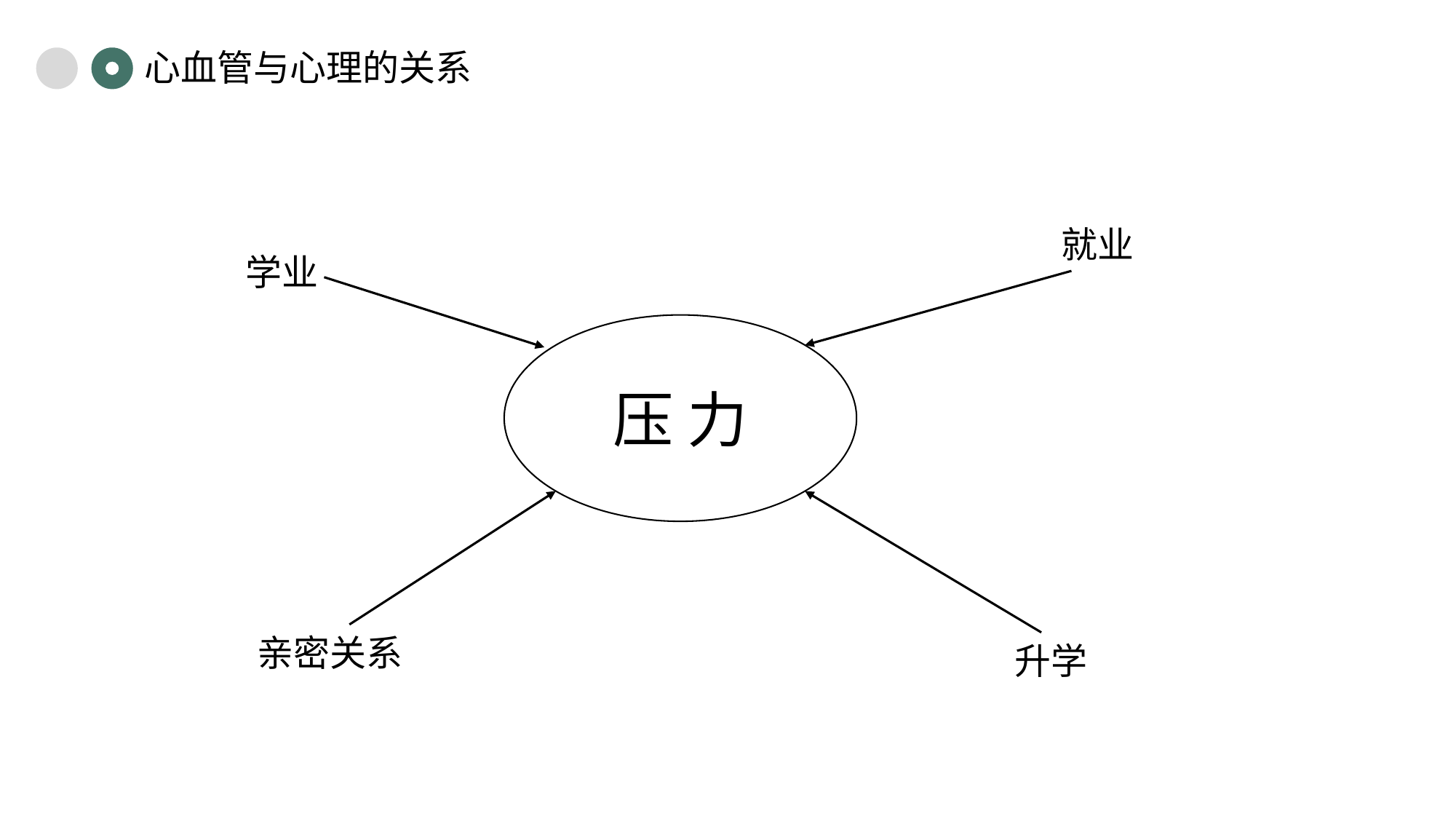

心血管与心理的关系

         就业
学业
压 力
亲密关系
       升学